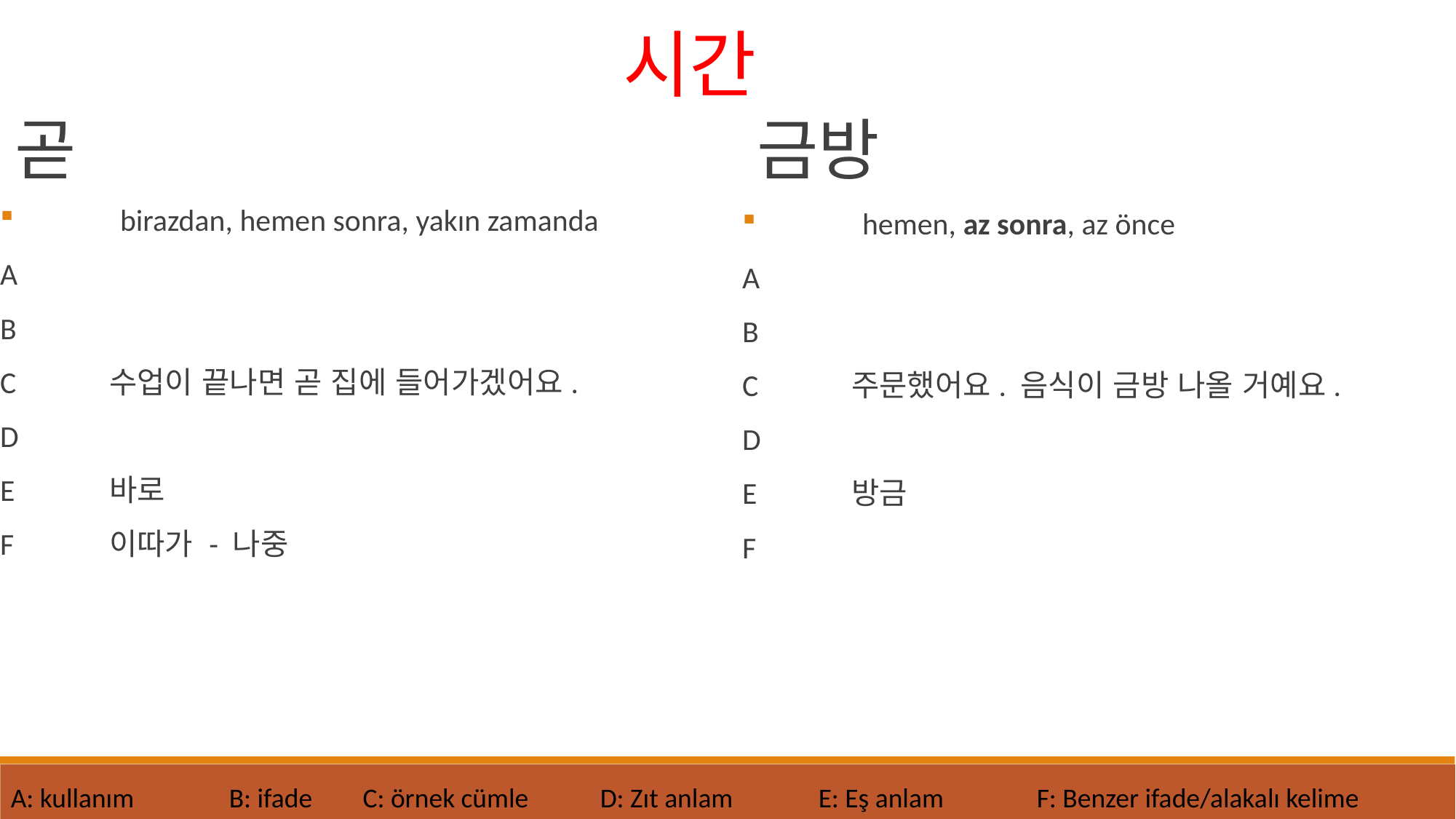

시간
곧
금방
	birazdan, hemen sonra, yakın zamanda
A
B
C	수업이 끝나면 곧 집에 들어가겠어요.
D
E	바로
F	이따가 - 나중

	hemen, az sonra, az önce
A
B
C	주문했어요. 음식이 금방 나올 거예요.
D
E	방금
F

A: kullanım 	B: ifade	    C: örnek cümle
D: Zıt anlam	E: Eş anlam	F: Benzer ifade/alakalı kelime